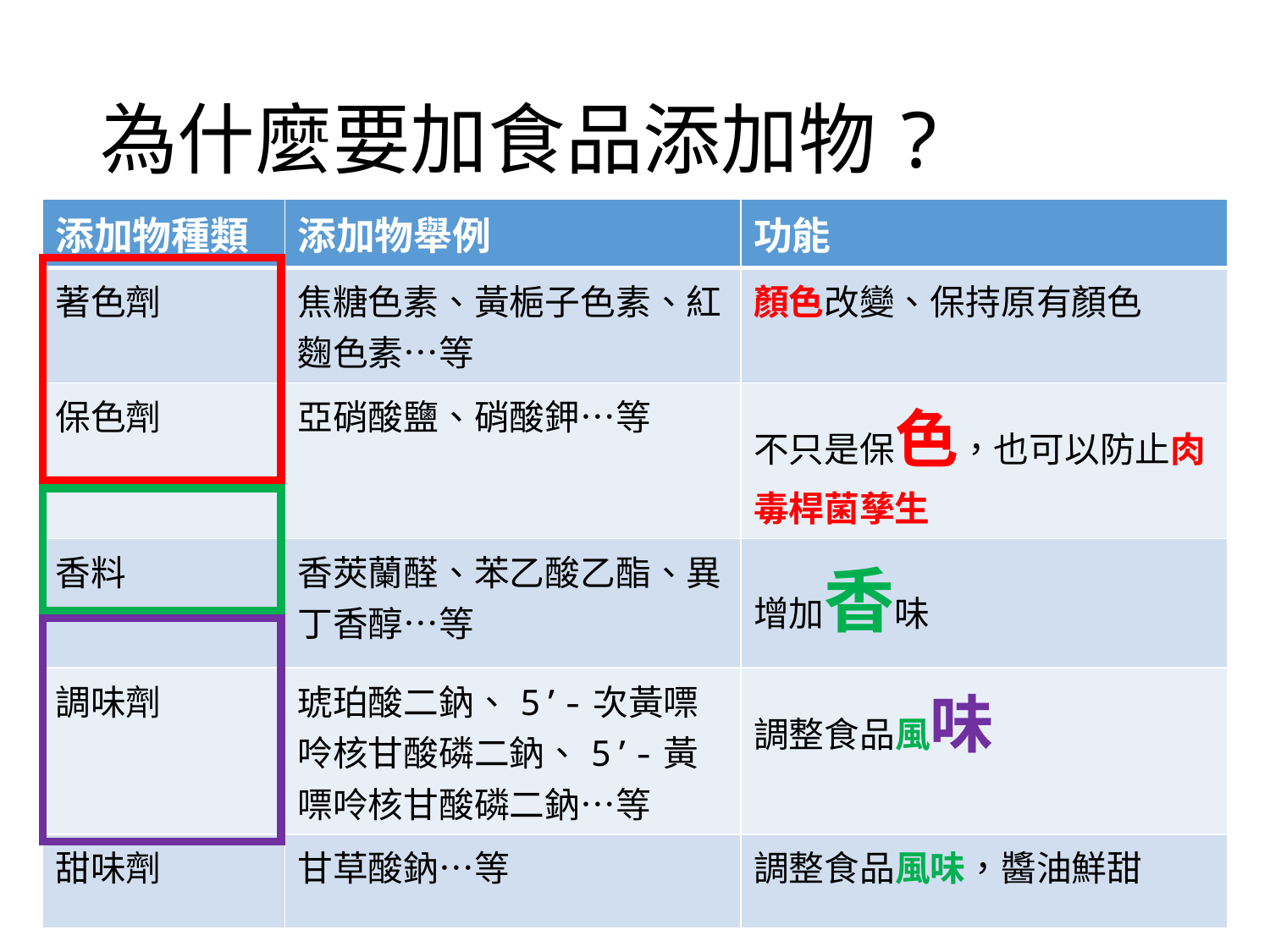

# 為什麼要加食品添加物?
| 添加物種類 | 添加物舉例 | 功能 |
| --- | --- | --- |
| 著色劑 | 焦糖色素、黃梔子色素、紅麴色素…等 | 顏色改變、保持原有顏色 |
| 保色劑 | 亞硝酸鹽、硝酸鉀…等 | 不只是保色，也可以防止肉毒桿菌孳生 |
| 香料 | 香莢蘭醛、苯乙酸乙酯、異丁香醇…等 | 增加香味 |
| 調味劑 | 琥珀酸二鈉、5’-次黃嘌呤核甘酸磷二鈉、5’-黃嘌呤核甘酸磷二鈉…等 | 調整食品風味 |
| 甜味劑 | 甘草酸鈉…等 | 調整食品風味，醬油鮮甜 |